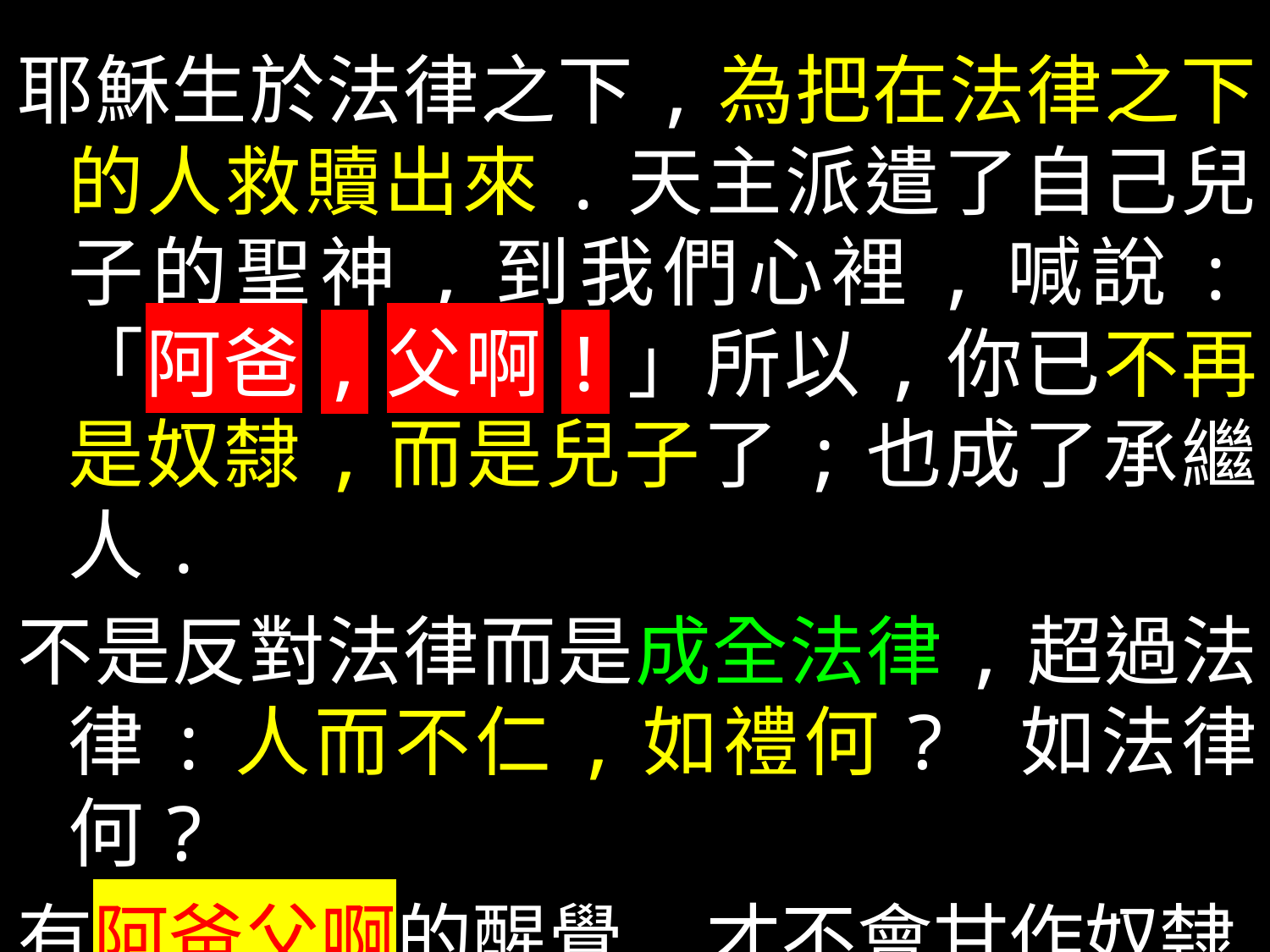

耶穌生於法律之下,為把在法律之下的人救贖出來.天主派遣了自己兒子的聖神,到我們心裡,喊說:「阿爸,父啊!」所以,你已不再是奴隸,而是兒子了;也成了承繼人.
不是反對法律而是成全法律,超過法律:人而不仁,如禮何? 如法律何?
有阿爸父啊的醒覺,才不會甘作奴隸